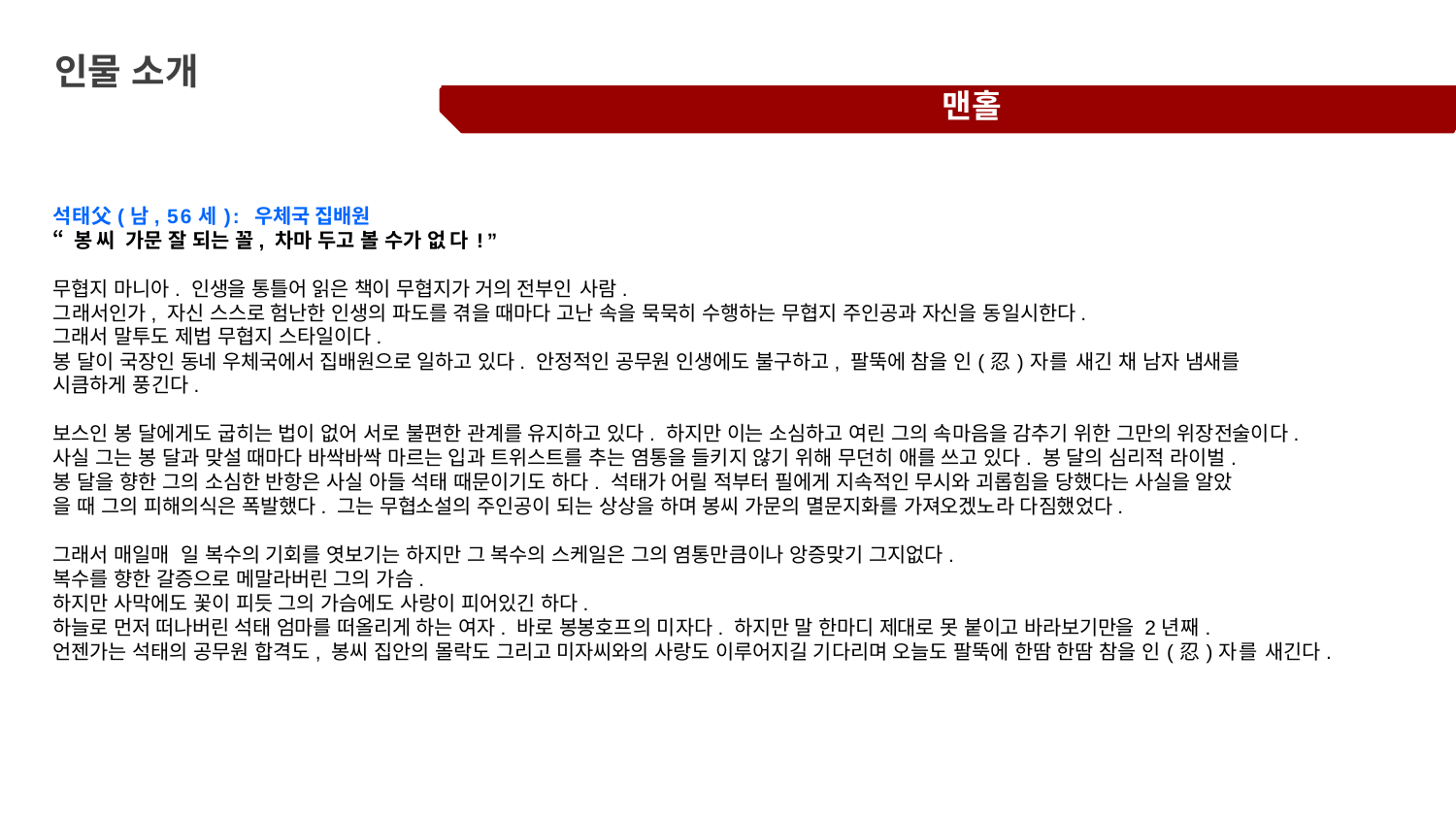

인물 소개
맨홀

석태父(남, 56세): 우체국 집배원
“봉씨 가문 잘 되는 꼴, 차마 두고 볼 수가 없다!”

무협지 마니아. 인생을 통틀어 읽은 책이 무협지가 거의 전부인 사람.
그래서인가, 자신 스스로 험난한 인생의 파도를 겪을 때마다 고난 속을 묵묵히 수행하는 무협지 주인공과 자신을 동일시한다.
그래서 말투도 제법 무협지 스타일이다.
봉 달이 국장인 동네 우체국에서 집배원으로 일하고 있다. 안정적인 공무원 인생에도 불구하고, 팔뚝에 참을 인(忍)자를 새긴 채 남자 냄새를
시큼하게 풍긴다.

보스인 봉 달에게도 굽히는 법이 없어 서로 불편한 관계를 유지하고 있다. 하지만 이는 소심하고 여린 그의 속마음을 감추기 위한 그만의 위장전술이다.
사실 그는 봉 달과 맞설 때마다 바싹바싹 마르는 입과 트위스트를 추는 염통을 들키지 않기 위해 무던히 애를 쓰고 있다. 봉 달의 심리적 라이벌.
봉 달을 향한 그의 소심한 반항은 사실 아들 석태 때문이기도 하다. 석태가 어릴 적부터 필에게 지속적인 무시와 괴롭힘을 당했다는 사실을 알았
을 때 그의 피해의식은 폭발했다. 그는 무협소설의 주인공이 되는 상상을 하며 봉씨 가문의 멸문지화를 가져오겠노라 다짐했었다.

그래서 매일매  일 복수의 기회를 엿보기는 하지만 그 복수의 스케일은 그의 염통만큼이나 앙증맞기 그지없다.
복수를 향한 갈증으로 메말라버린 그의 가슴.
하지만 사막에도 꽃이 피듯 그의 가슴에도 사랑이 피어있긴 하다.
하늘로 먼저 떠나버린 석태 엄마를 떠올리게 하는 여자. 바로 봉봉호프의 미자다. 하지만 말 한마디 제대로 못 붙이고 바라보기만을 2년째.
언젠가는 석태의 공무원 합격도, 봉씨 집안의 몰락도 그리고 미자씨와의 사랑도 이루어지길 기다리며 오늘도 팔뚝에 한땀 한땀 참을 인(忍)자를 새긴다.